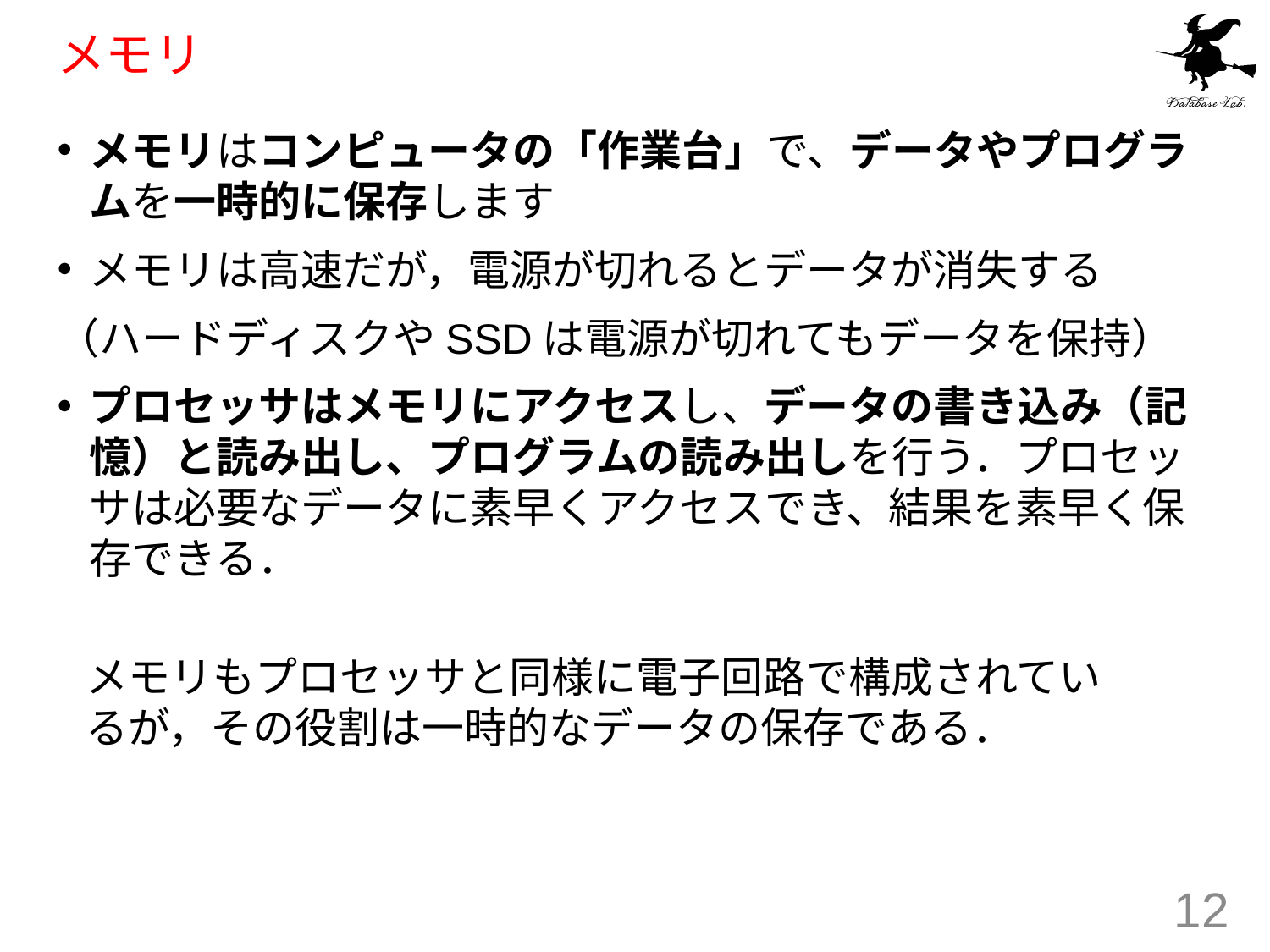

# メモリ
メモリはコンピュータの「作業台」で、データやプログラムを一時的に保存します
メモリは高速だが，電源が切れるとデータが消失する
（ハードディスクやSSDは電源が切れてもデータを保持）
プロセッサはメモリにアクセスし、データの書き込み（記憶）と読み出し、プログラムの読み出しを行う．プロセッサは必要なデータに素早くアクセスでき、結果を素早く保存できる．
メモリもプロセッサと同様に電子回路で構成されているが，その役割は一時的なデータの保存である．
12